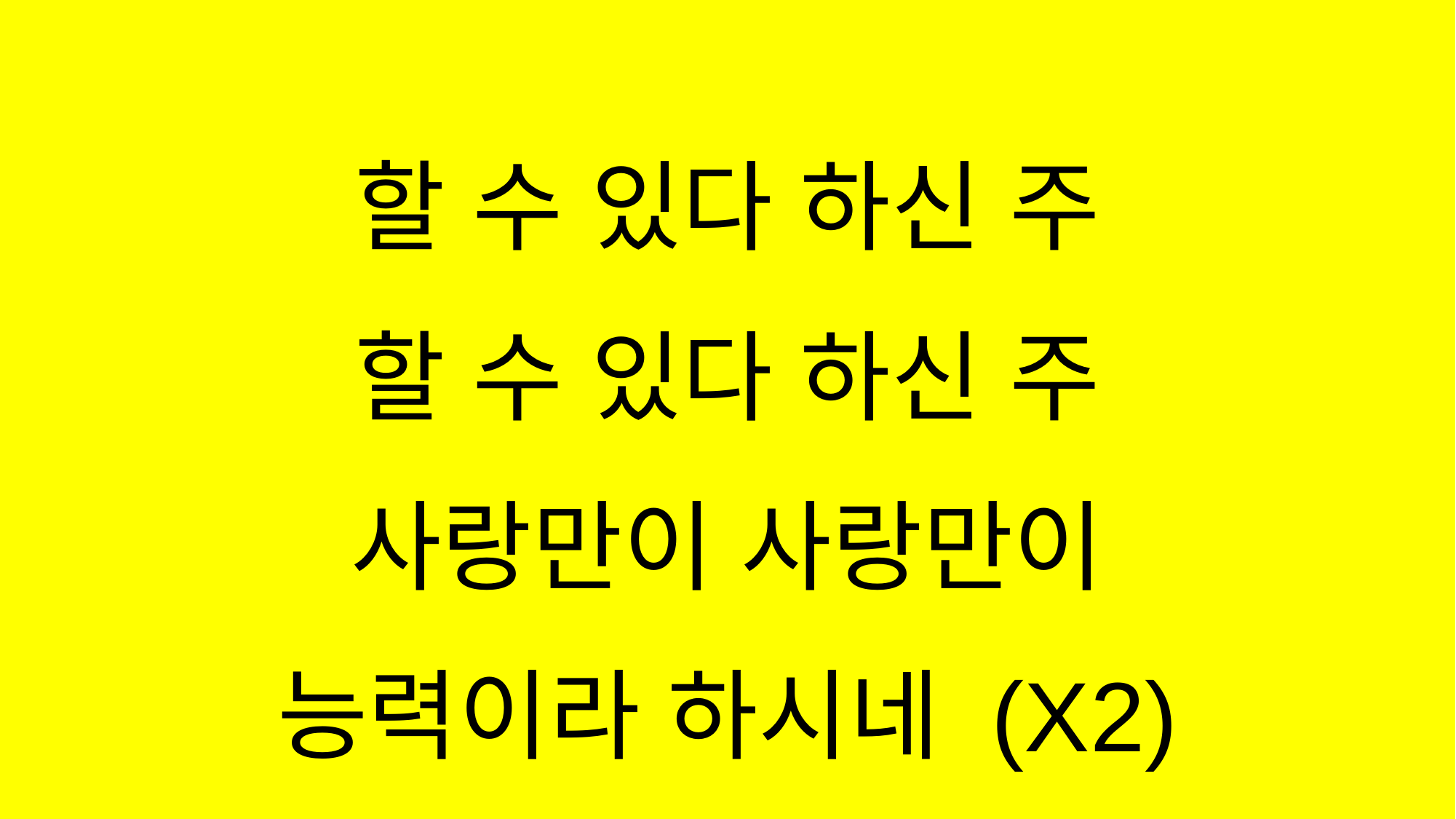

#
할 수 있다 하신 주

할 수 있다 하신 주

사랑만이 사랑만이

능력이라 하시네 (X2)